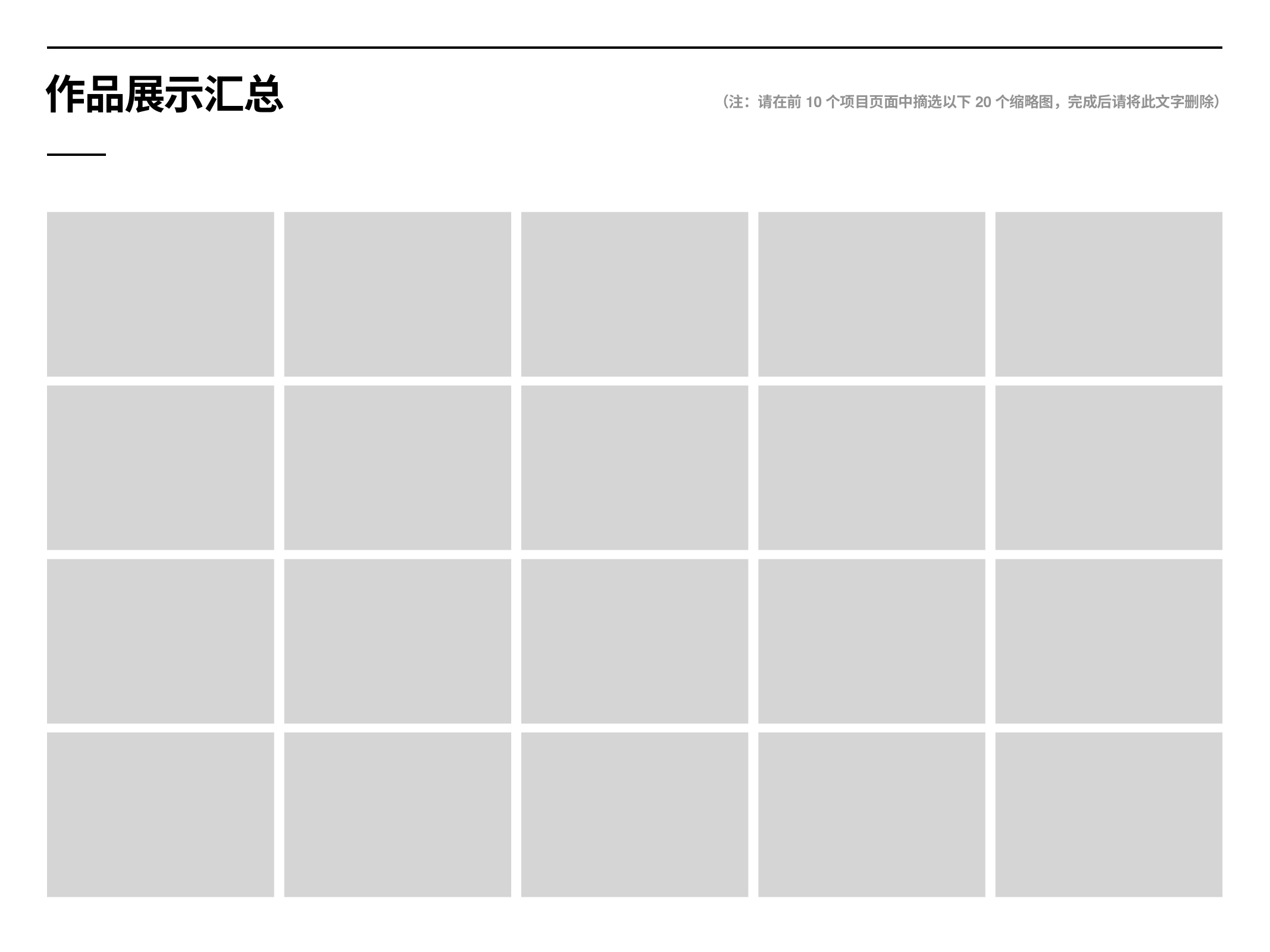

作品展示汇总
（注：请在前10个项目页面中摘选以下20个缩略图，完成后请将此文字删除）